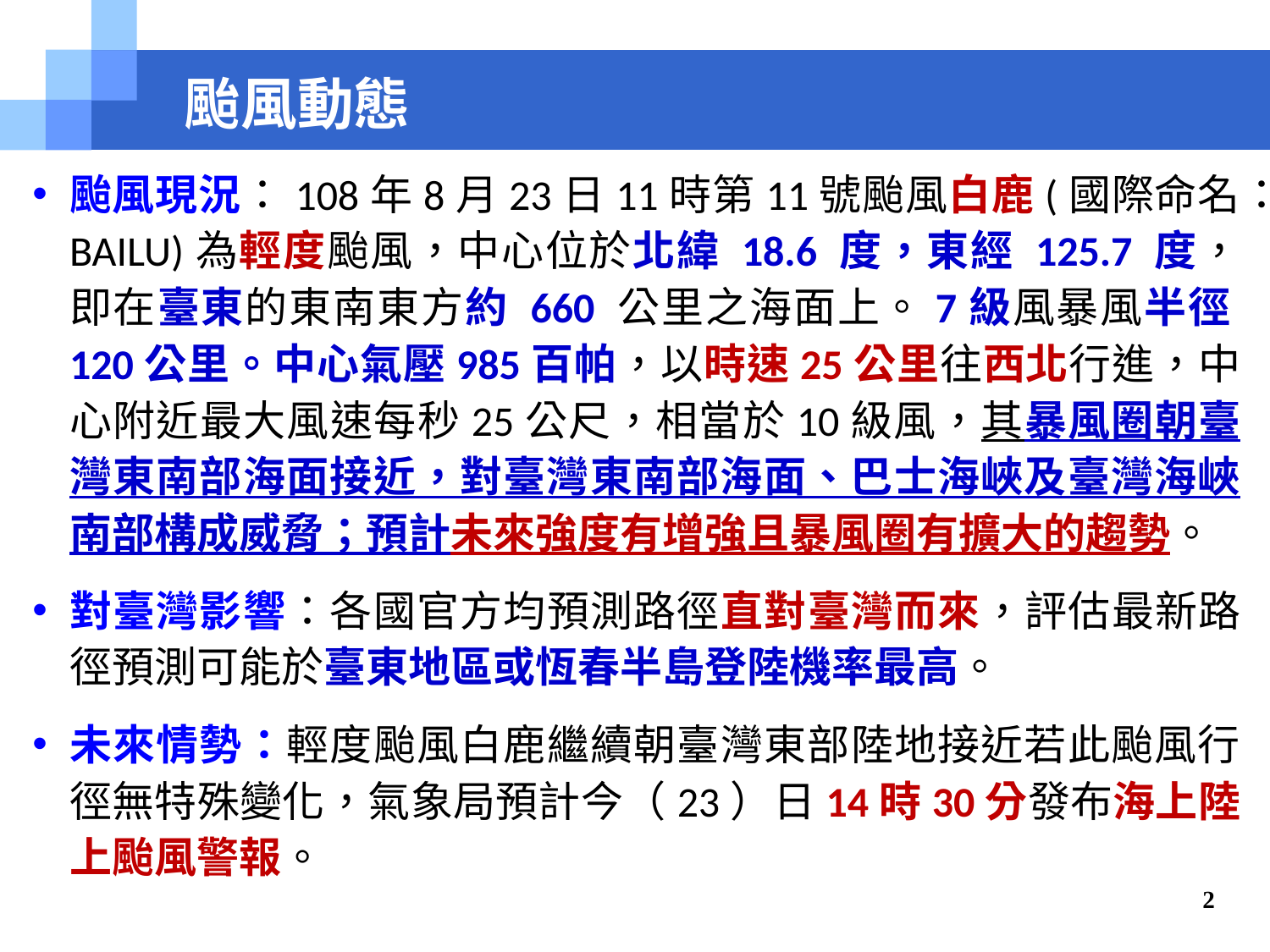

颱風動態
颱風現況：108年8月23日11時第11號颱風白鹿(國際命名：BAILU)為輕度颱風，中心位於北緯 18.6 度，東經 125.7 度，即在臺東的東南東方約 660 公里之海面上。7級風暴風半徑120公里。中心氣壓985百帕，以時速25公里往西北行進，中心附近最大風速每秒25公尺，相當於10級風，其暴風圈朝臺灣東南部海面接近，對臺灣東南部海面、巴士海峽及臺灣海峽南部構成威脅；預計未來強度有增強且暴風圈有擴大的趨勢。
對臺灣影響：各國官方均預測路徑直對臺灣而來，評估最新路徑預測可能於臺東地區或恆春半島登陸機率最高。
未來情勢：輕度颱風白鹿繼續朝臺灣東部陸地接近若此颱風行徑無特殊變化，氣象局預計今（23）日14時30分發布海上陸上颱風警報。
2